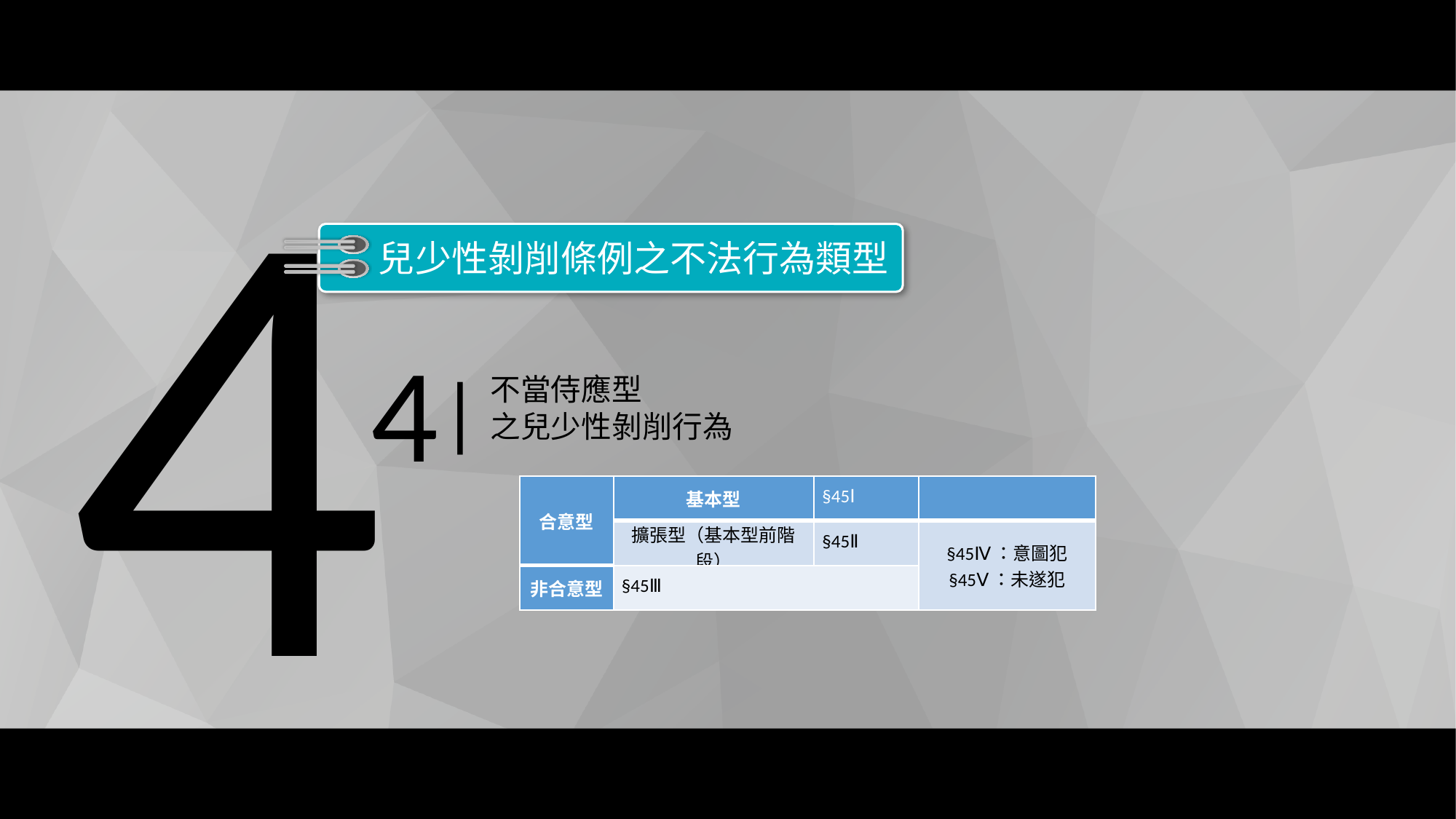

4

兒少性剝削條例之不法行為類型
4
|
不當侍應型
之兒少性剝削行為
| 合意型 | 基本型 | §45Ⅰ |  |
| --- | --- | --- | --- |
|  | 擴張型（基本型前階段） | §45Ⅱ | §45Ⅳ：意圖犯 §45Ⅴ：未遂犯 |
| 非合意型 | §45Ⅲ |  |  |